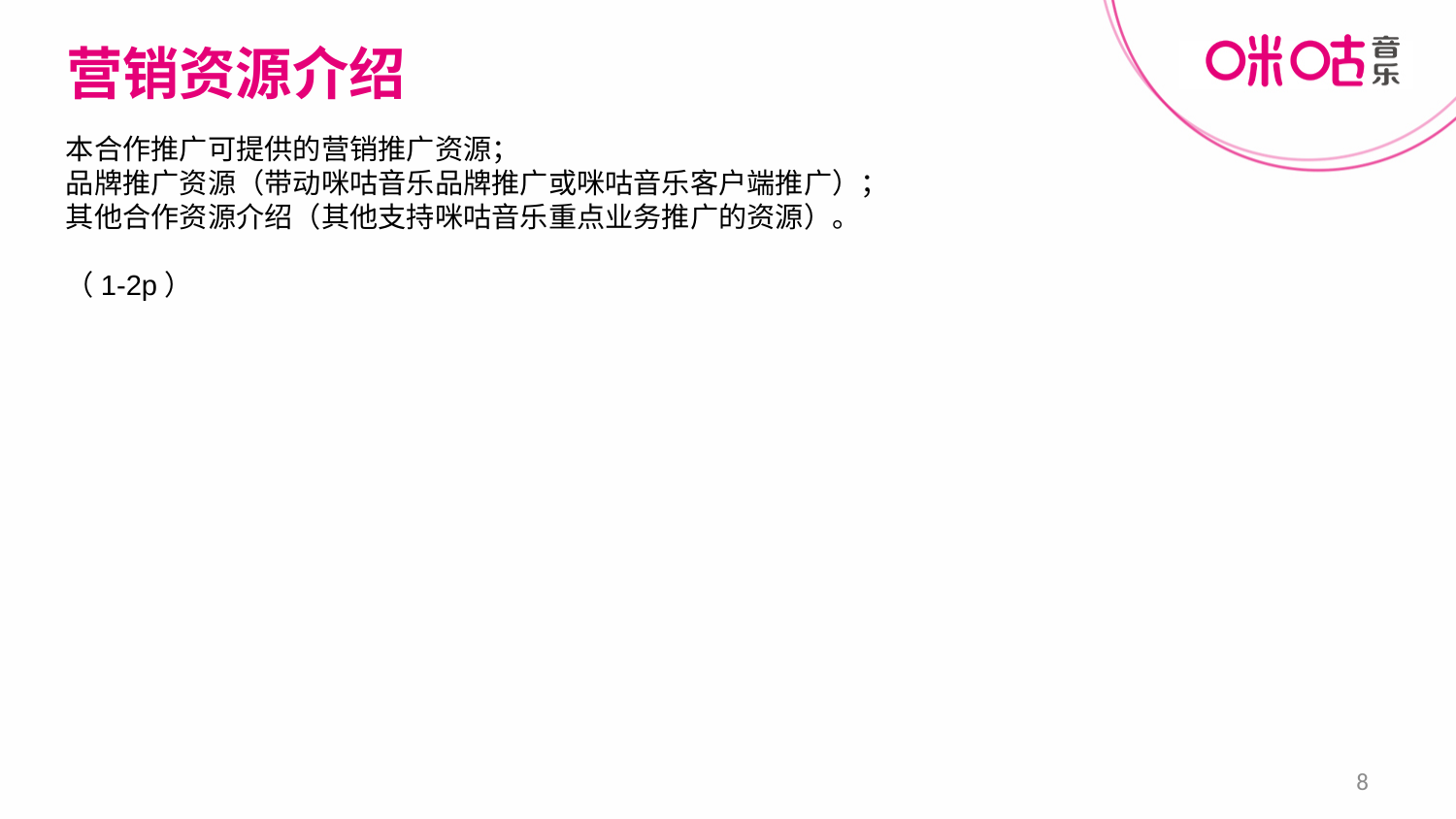

营销资源介绍
本合作推广可提供的营销推广资源；
品牌推广资源（带动咪咕音乐品牌推广或咪咕音乐客户端推广）；
其他合作资源介绍（其他支持咪咕音乐重点业务推广的资源）。

（1-2p）
8